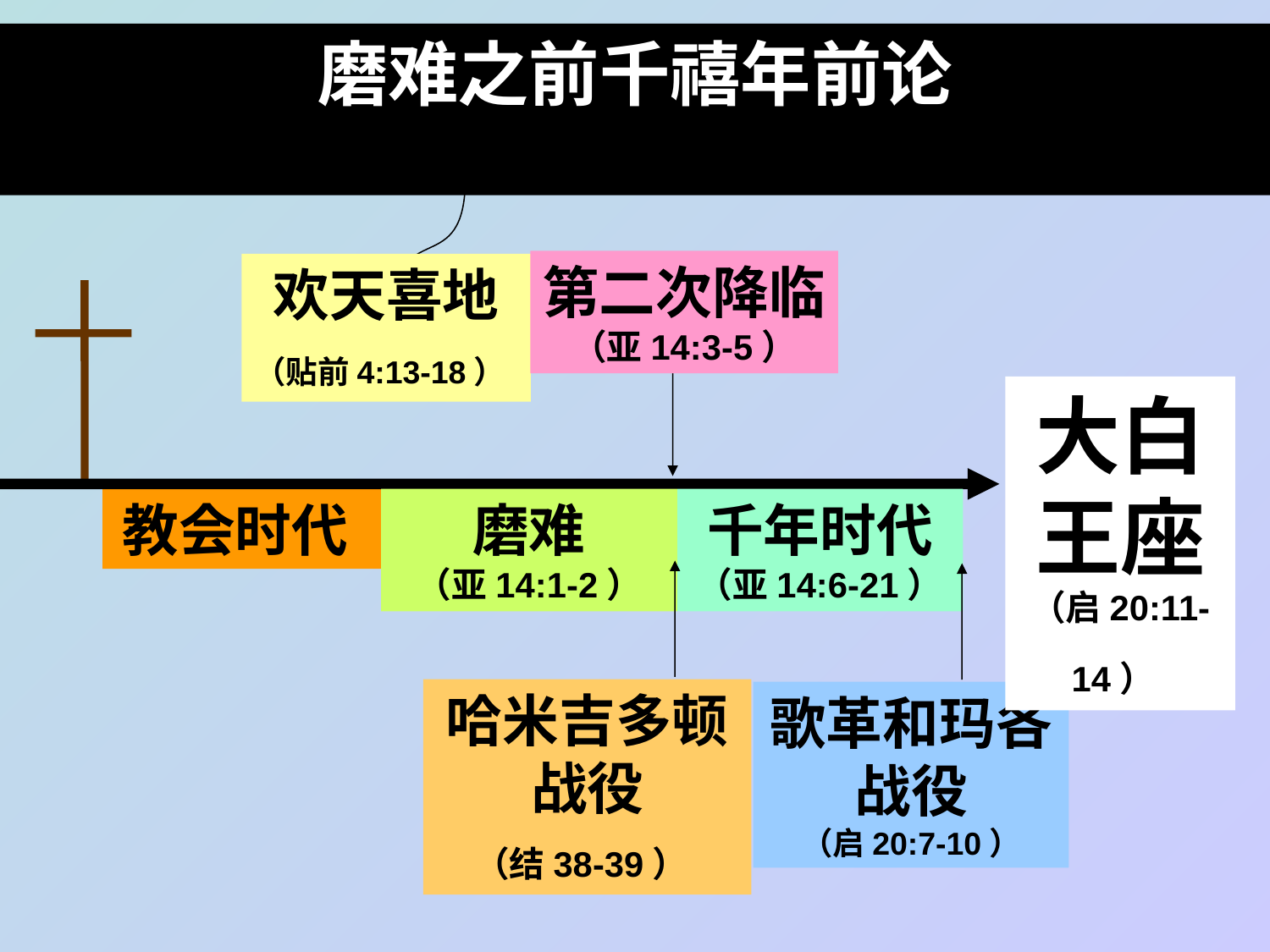

# 磨难之前千禧年前论

第二次降临
（亚14:3-5）
欢天喜地
（贴前4:13-18）

大白王座
（启20:11-14）

教会时代
磨难
（亚14:1-2）
千年时代
（亚14:6-21）

哈米吉多顿战役
（结38-39）
歌革和玛各战役
（启20:7-10）